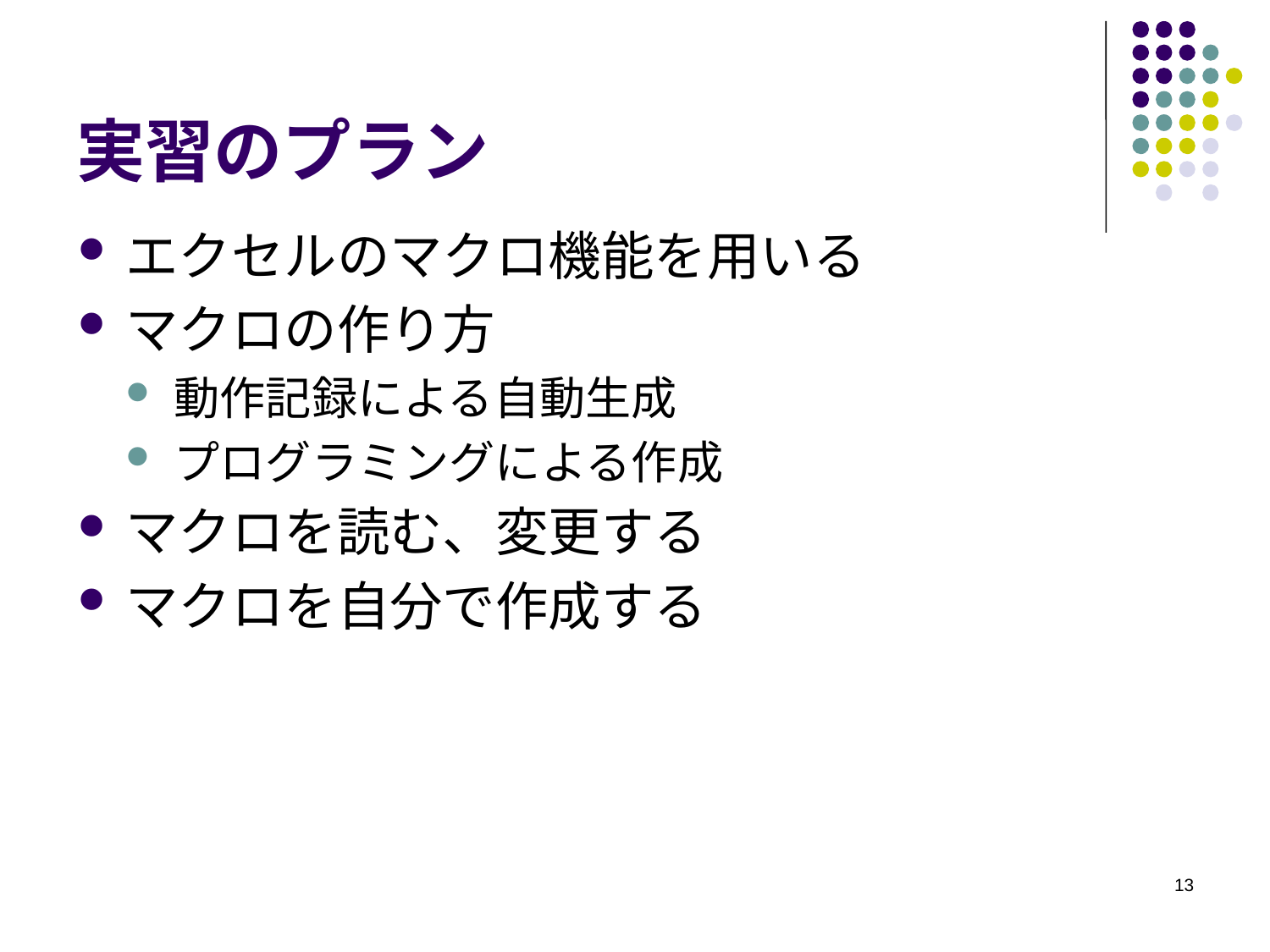

# 実習のプラン
エクセルのマクロ機能を用いる
マクロの作り方
動作記録による自動生成
プログラミングによる作成
マクロを読む、変更する
マクロを自分で作成する
13